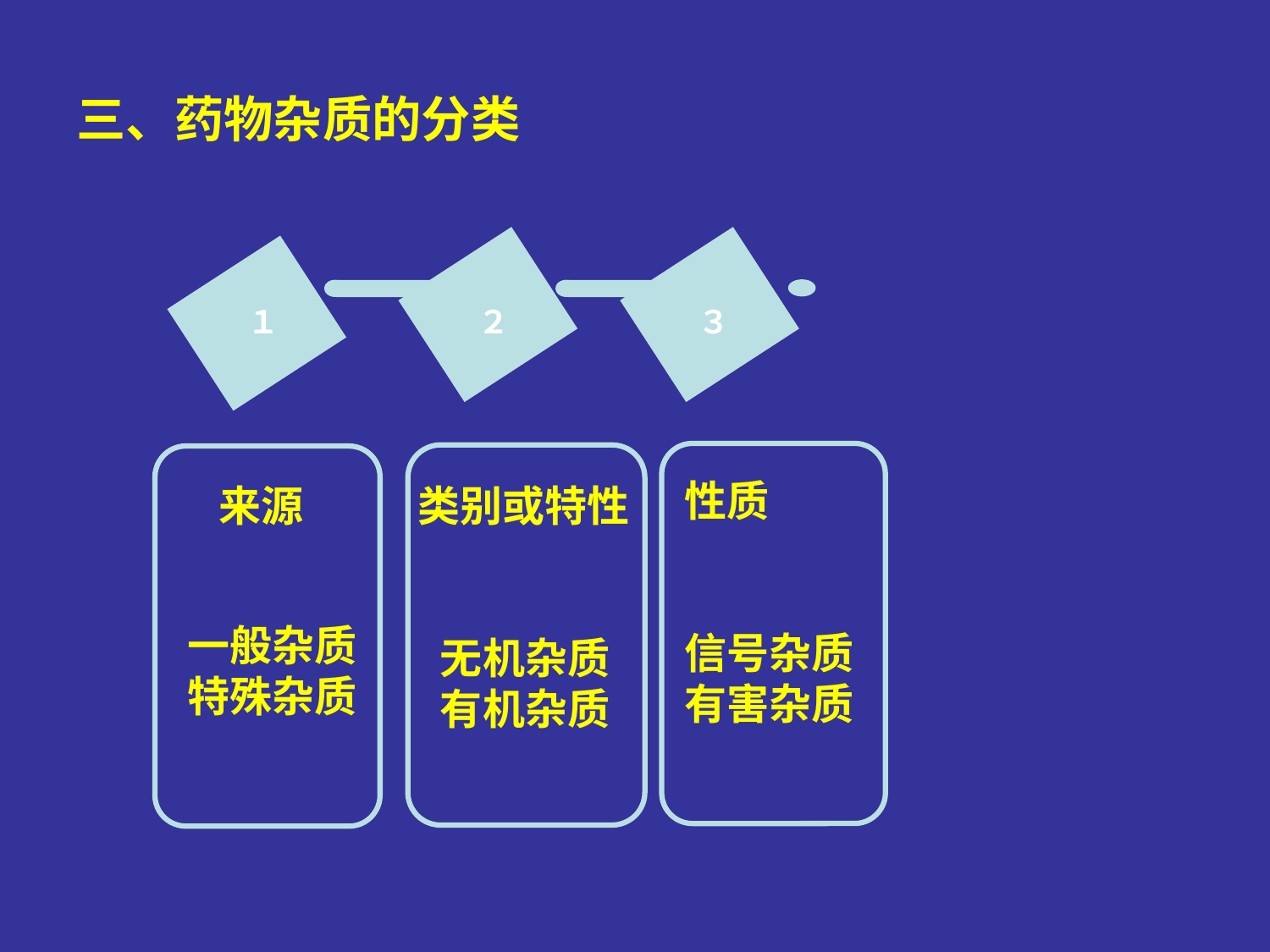

# 三、药物杂质的分类

１
２
３

性质

信号杂质
有害杂质

　来源

一般杂质
特殊杂质
类别或特性

无机杂质
有机杂质